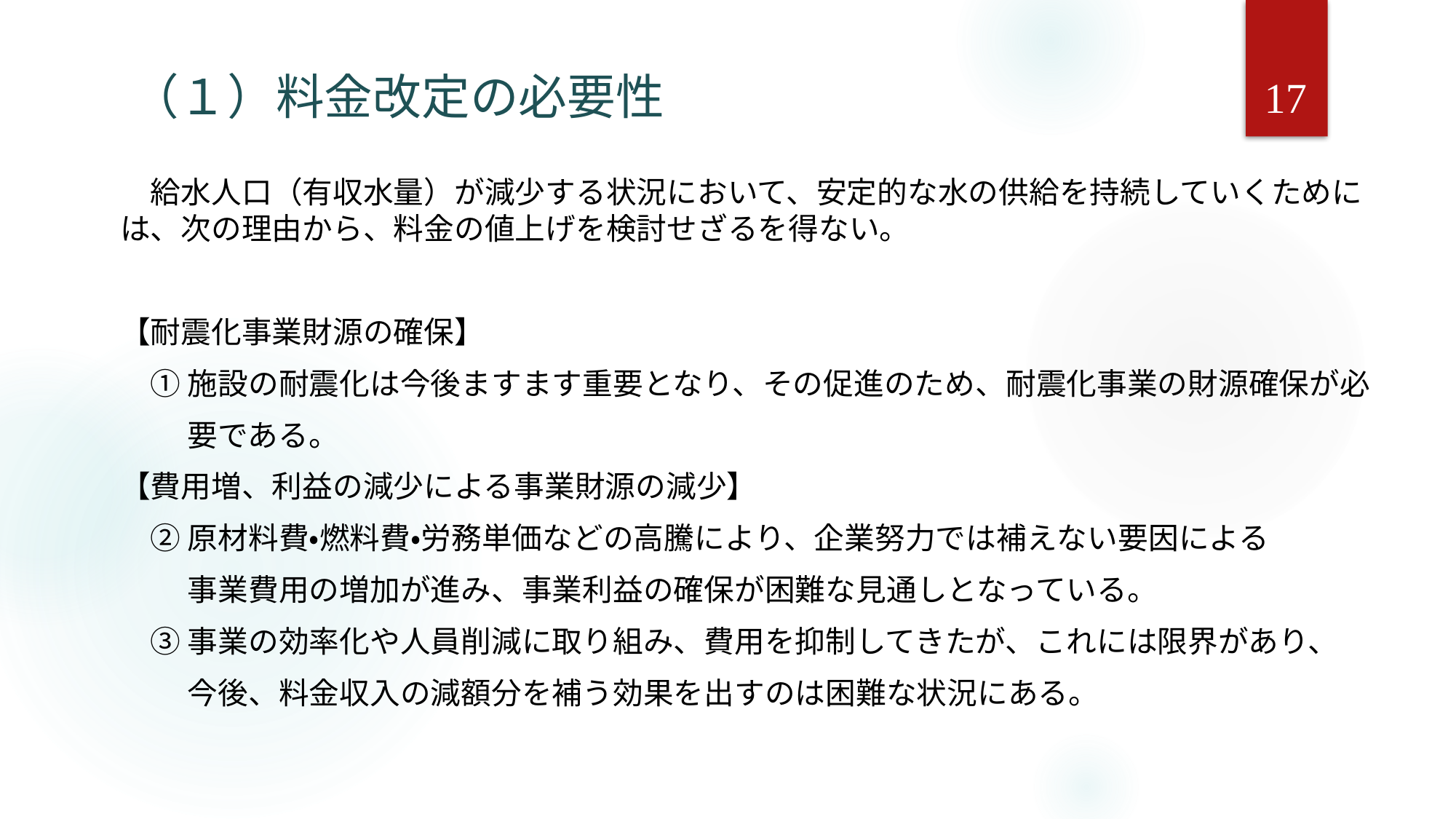

17
（１）料金改定の必要性
　給水人口（有収水量）が減少する状況において、安定的な水の供給を持続していくためには、次の理由から、料金の値上げを検討せざるを得ない。

【耐震化事業財源の確保】
　① 施設の耐震化は今後ますます重要となり、その促進のため、耐震化事業の財源確保が必
　　 要である。
【費用増、利益の減少による事業財源の減少】
　② 原材料費・燃料費・労務単価などの高騰により、企業努力では補えない要因による
　　 事業費用の増加が進み、事業利益の確保が困難な見通しとなっている。
　③ 事業の効率化や人員削減に取り組み、費用を抑制してきたが、これには限界があり、
　　 今後、料金収入の減額分を補う効果を出すのは困難な状況にある。